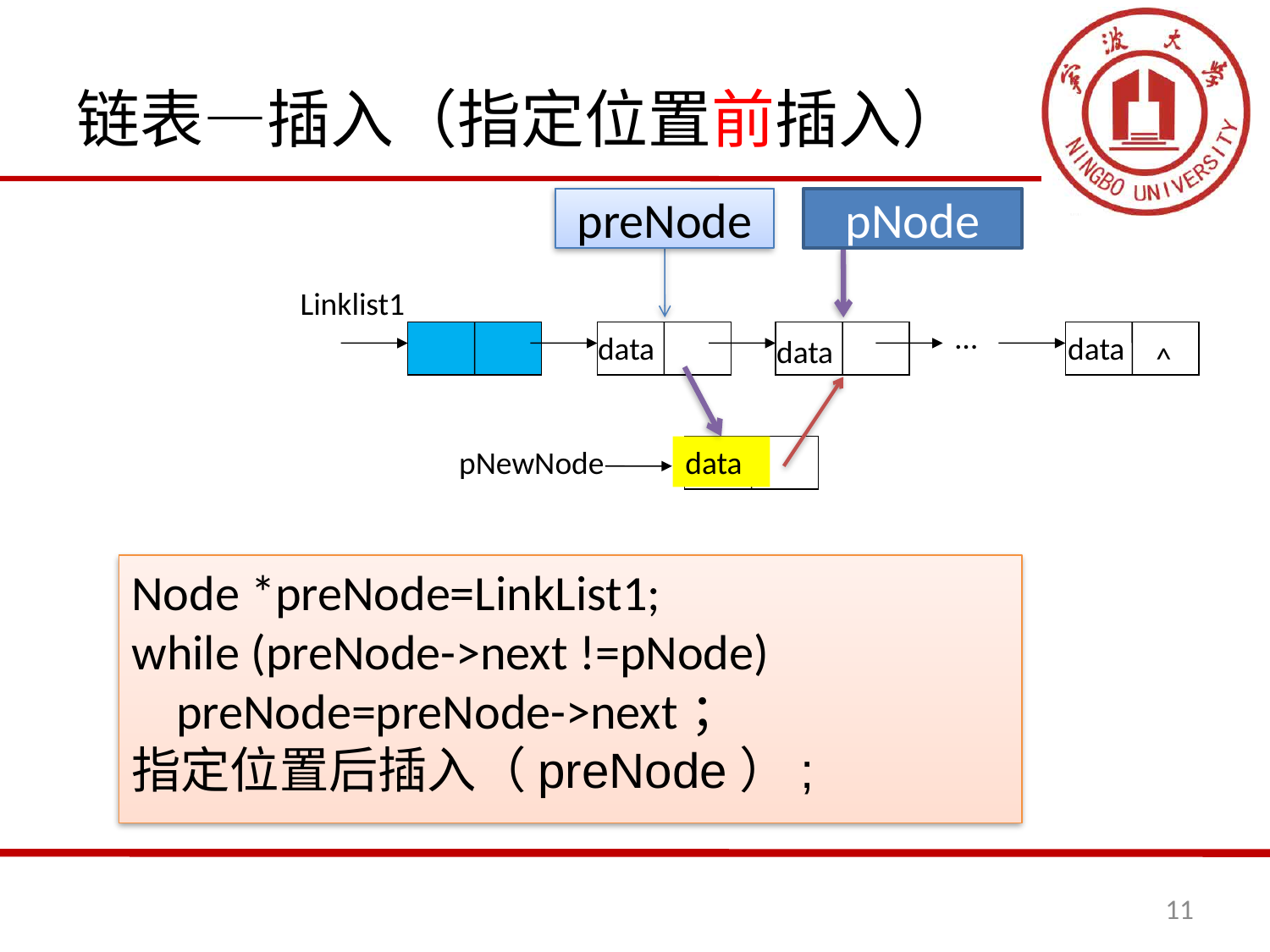

# 链表—插入（指定位置前插入）
preNode
pNode

Linklist1
…

data

data
data

^

pNewNode
data

Node *preNode=LinkList1;
while (preNode->next !=pNode)
    preNode=preNode->next；
指定位置后插入（preNode）;

11